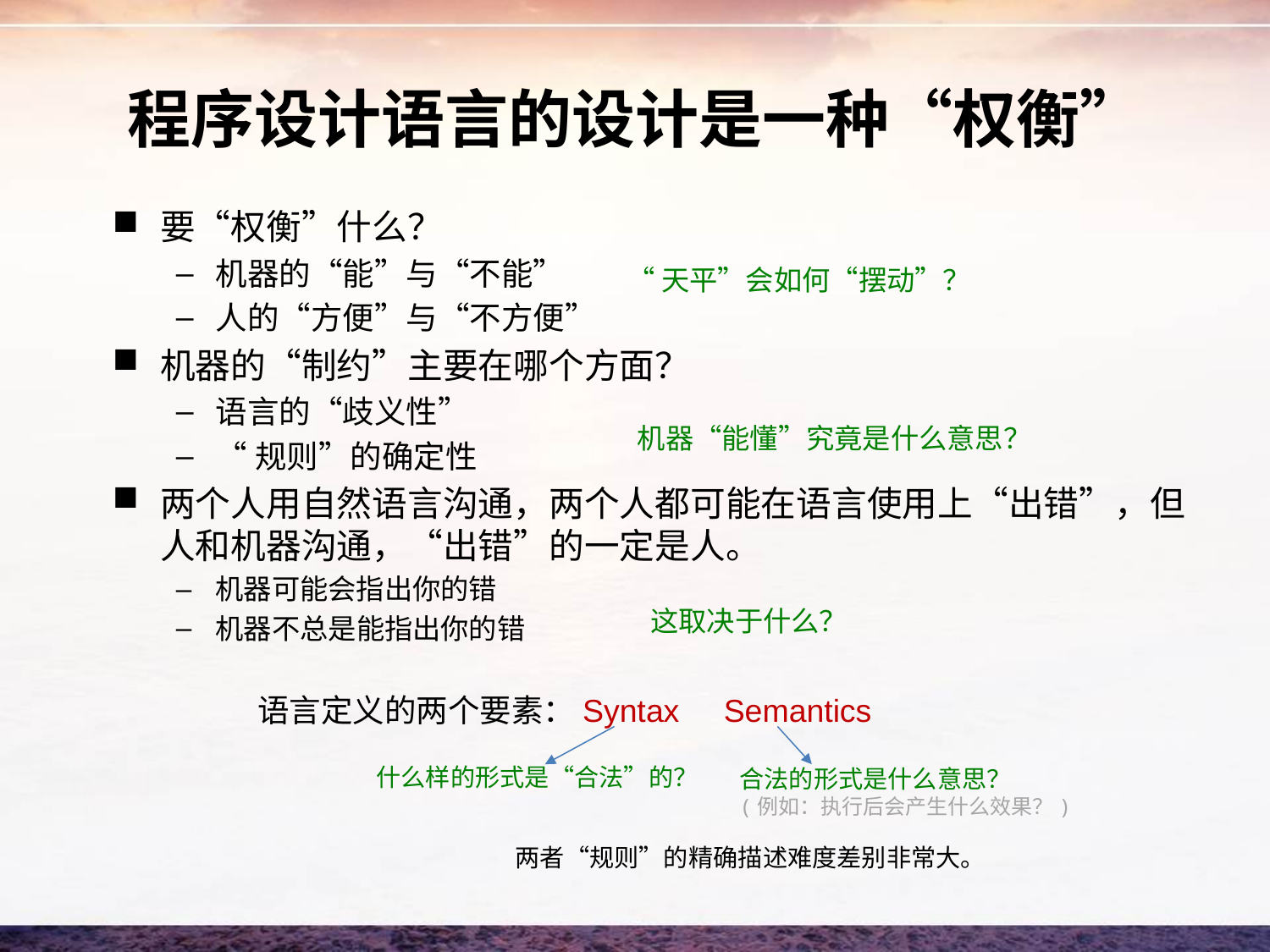

# 程序设计语言的设计是一种“权衡”
要“权衡”什么？
机器的“能”与“不能”
人的“方便”与“不方便”
机器的“制约”主要在哪个方面？
语言的“歧义性”
“规则”的确定性
两个人用自然语言沟通，两个人都可能在语言使用上“出错”，但人和机器沟通，“出错”的一定是人。
机器可能会指出你的错
机器不总是能指出你的错
“天平”会如何“摆动”？
机器“能懂”究竟是什么意思？
这取决于什么？
语言定义的两个要素：Syntax     Semantics
什么样的形式是“合法”的？
合法的形式是什么意思？
(例如：执行后会产生什么效果？)
两者“规则”的精确描述难度差别非常大。